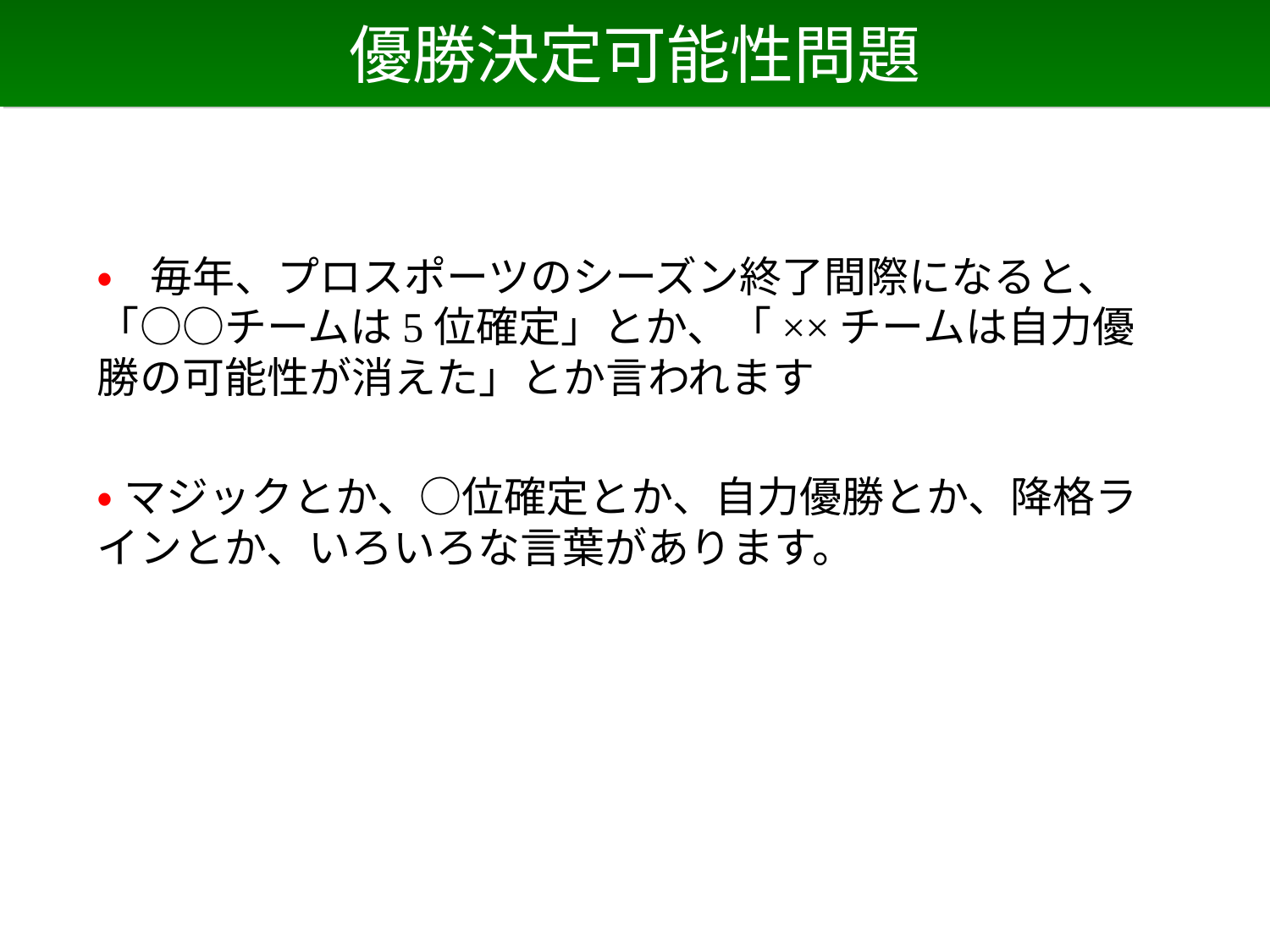

# 優勝決定可能性問題
•毎年、プロスポーツのシーズン終了間際になると、「○○チームは5位確定」とか、「××チームは自力優勝の可能性が消えた」とか言われます

•マジックとか、○位確定とか、自力優勝とか、降格ラインとか、いろいろな言葉があります。